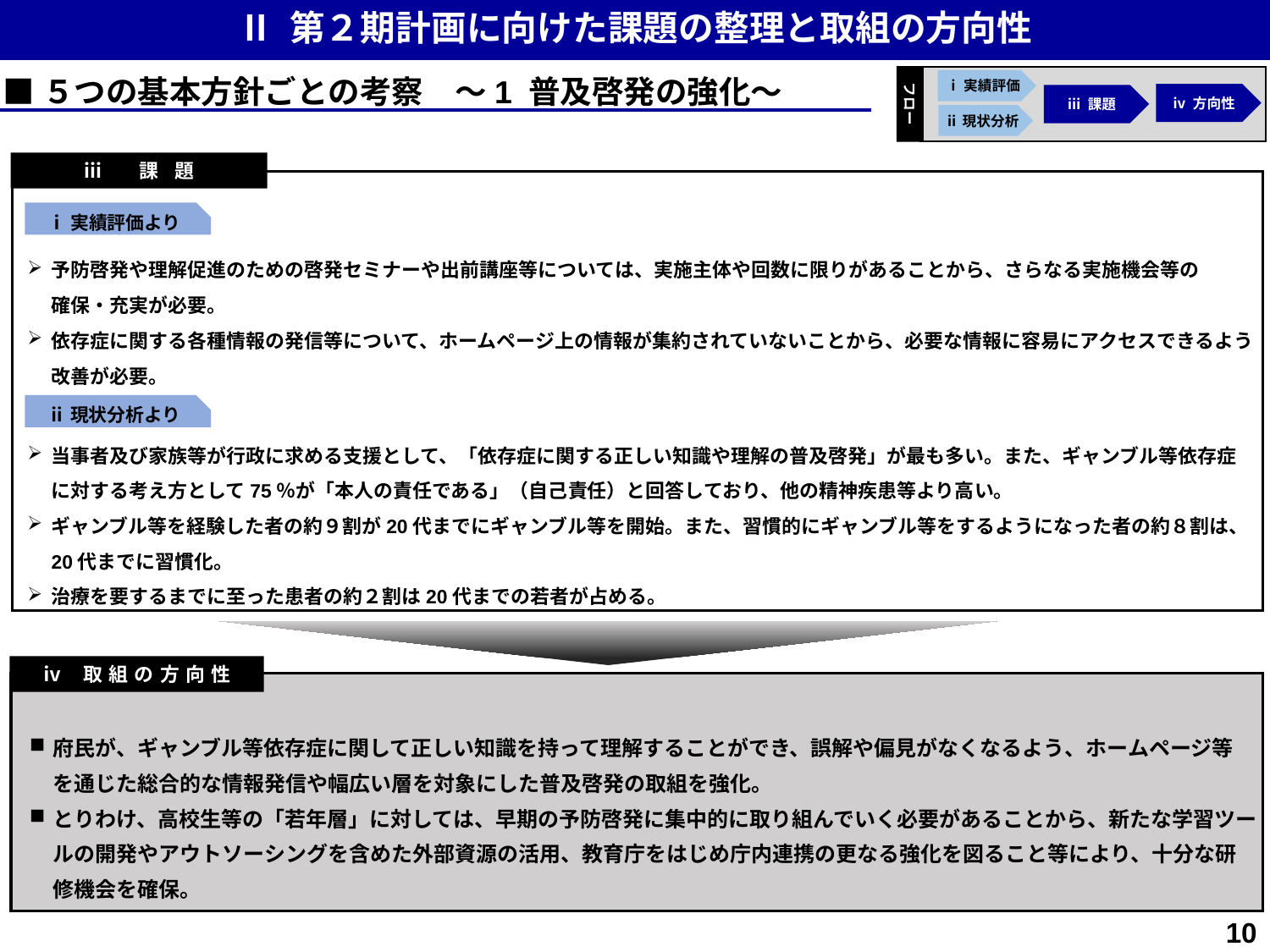

Ⅱ 第２期計画に向けた課題の整理と取組の方向性
■５つの基本方針ごとの考察　～1 普及啓発の強化～
フロー

ⅰ実績評価
ⅳ 方向性
ⅲ 課題
ⅱ現状分析
ⅲ　課 題

ⅰ実績評価より

予防啓発や理解促進のための啓発セミナーや出前講座等については、実施主体や回数に限りがあることから、さらなる実施機会等の
確保・充実が必要。
依存症に関する各種情報の発信等について、ホームページ上の情報が集約されていないことから、必要な情報に容易にアクセスできるよう改善が必要。

ⅱ現状分析より
当事者及び家族等が行政に求める支援として、「依存症に関する正しい知識や理解の普及啓発」が最も多い。また、ギャンブル等依存症
に対する考え方として75％が「本人の責任である」（自己責任）と回答しており、他の精神疾患等より高い。
ギャンブル等を経験した者の約９割が20代までにギャンブル等を開始。また、習慣的にギャンブル等をするようになった者の約８割は、
20代までに習慣化。
治療を要するまでに至った患者の約２割は20代までの若者が占める。

ⅳ 取組の方向性

府民が、ギャンブル等依存症に関して正しい知識を持って理解することができ、誤解や偏見がなくなるよう、ホームページ等
を通じた総合的な情報発信や幅広い層を対象にした普及啓発の取組を強化。
とりわけ、高校生等の「若年層」に対しては、早期の予防啓発に集中的に取り組んでいく必要があることから、新たな学習ツールの開発やアウトソーシングを含めた外部資源の活用、教育庁をはじめ庁内連携の更なる強化を図ること等により、十分な研修機会を確保。

10